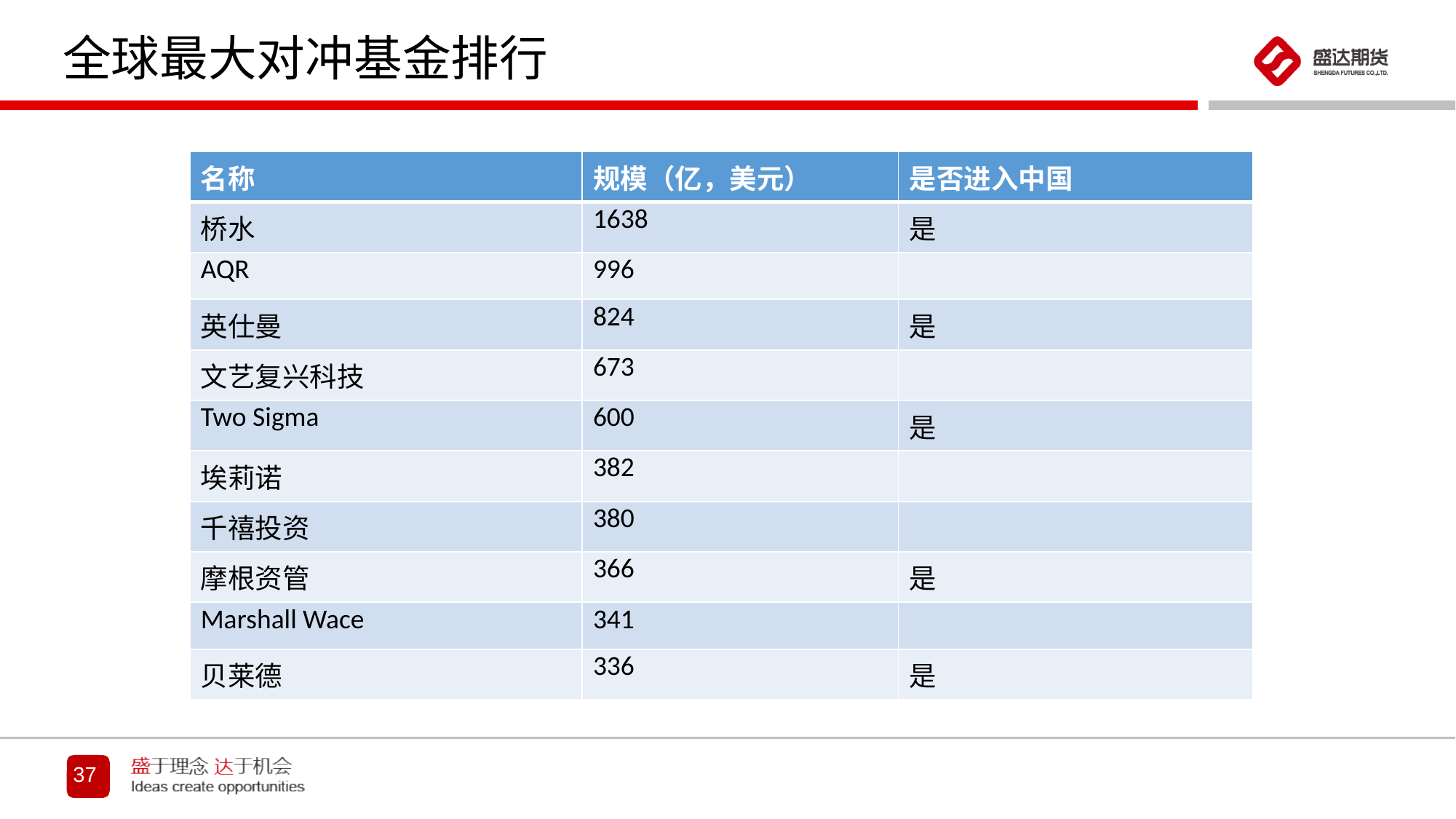

# 全球最大对冲基金排行
| 名称 | 规模（亿，美元） | 是否进入中国 |
| --- | --- | --- |
| 桥水 | 1638 | 是 |
| AQR | 996 |  |
| 英仕曼 | 824 | 是 |
| 文艺复兴科技 | 673 |  |
| Two Sigma | 600 | 是 |
| 埃莉诺 | 382 |  |
| 千禧投资 | 380 |  |
| 摩根资管 | 366 | 是 |
| Marshall Wace | 341 |  |
| 贝莱德 | 336 | 是 |